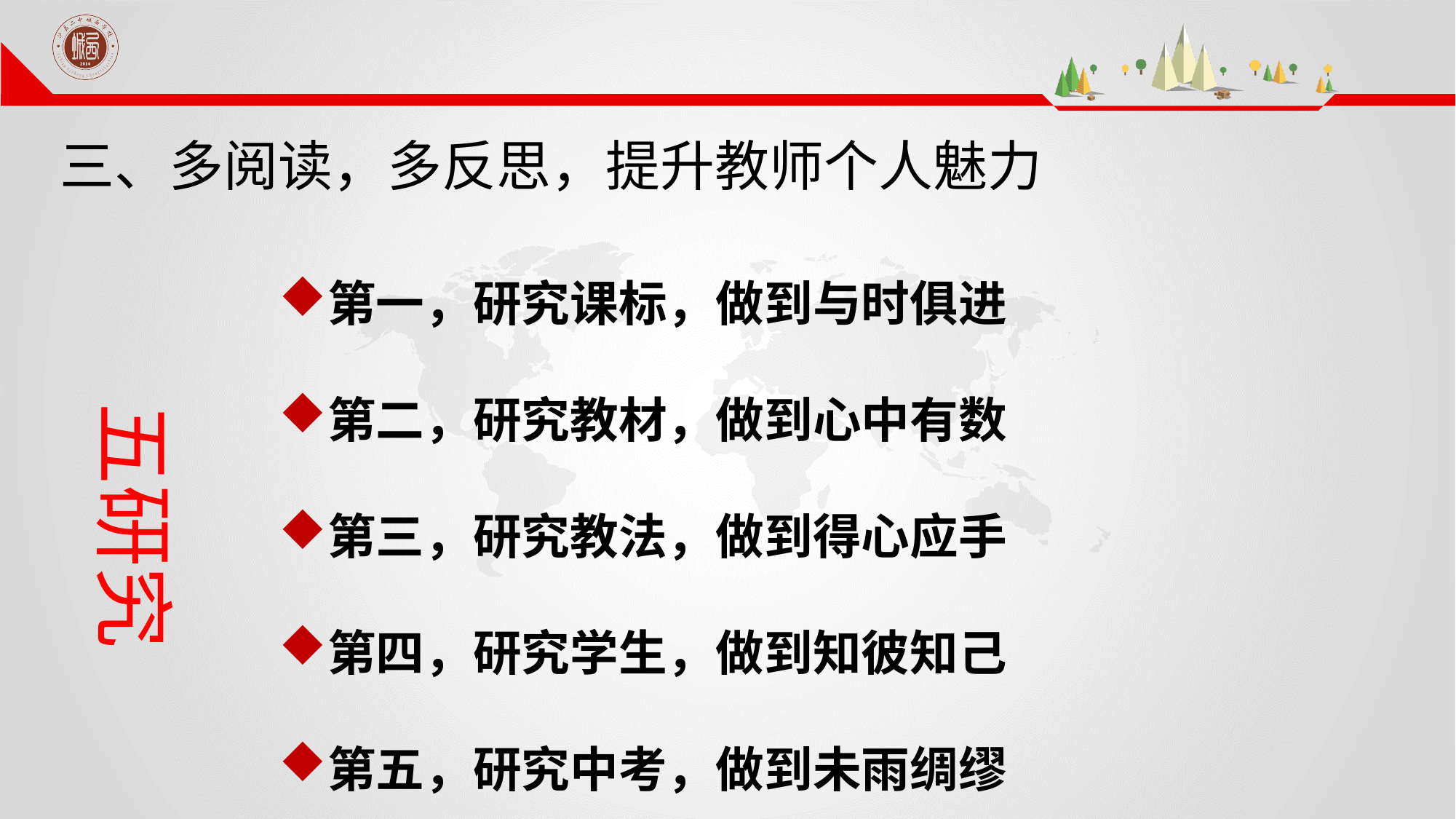

三、多阅读，多反思，提升教师个人魅力
第一，研究课标，做到与时俱进
第二，研究教材，做到心中有数
第三，研究教法，做到得心应手
第四，研究学生，做到知彼知己
第五，研究中考，做到未雨绸缪
五研究